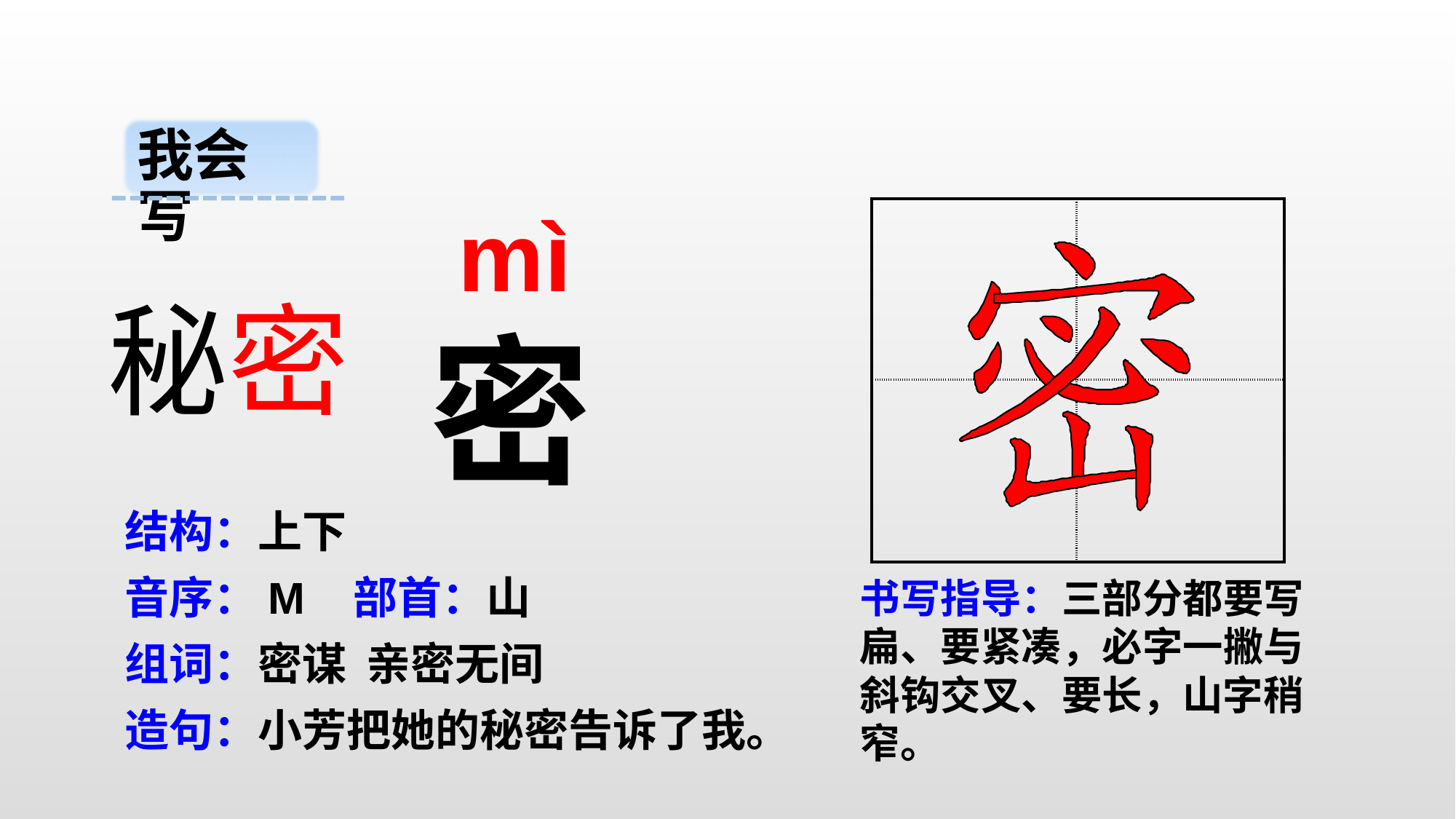

我会写

mì
|  |  |
| --- | --- |
|  |  |

秘密

密

结构：上下
音序：M   部首：山
书写指导：三部分都要写扁、要紧凑，必字一撇与斜钩交叉、要长，山字稍窄。
组词：密谋  亲密无间
造句：小芳把她的秘密告诉了我。